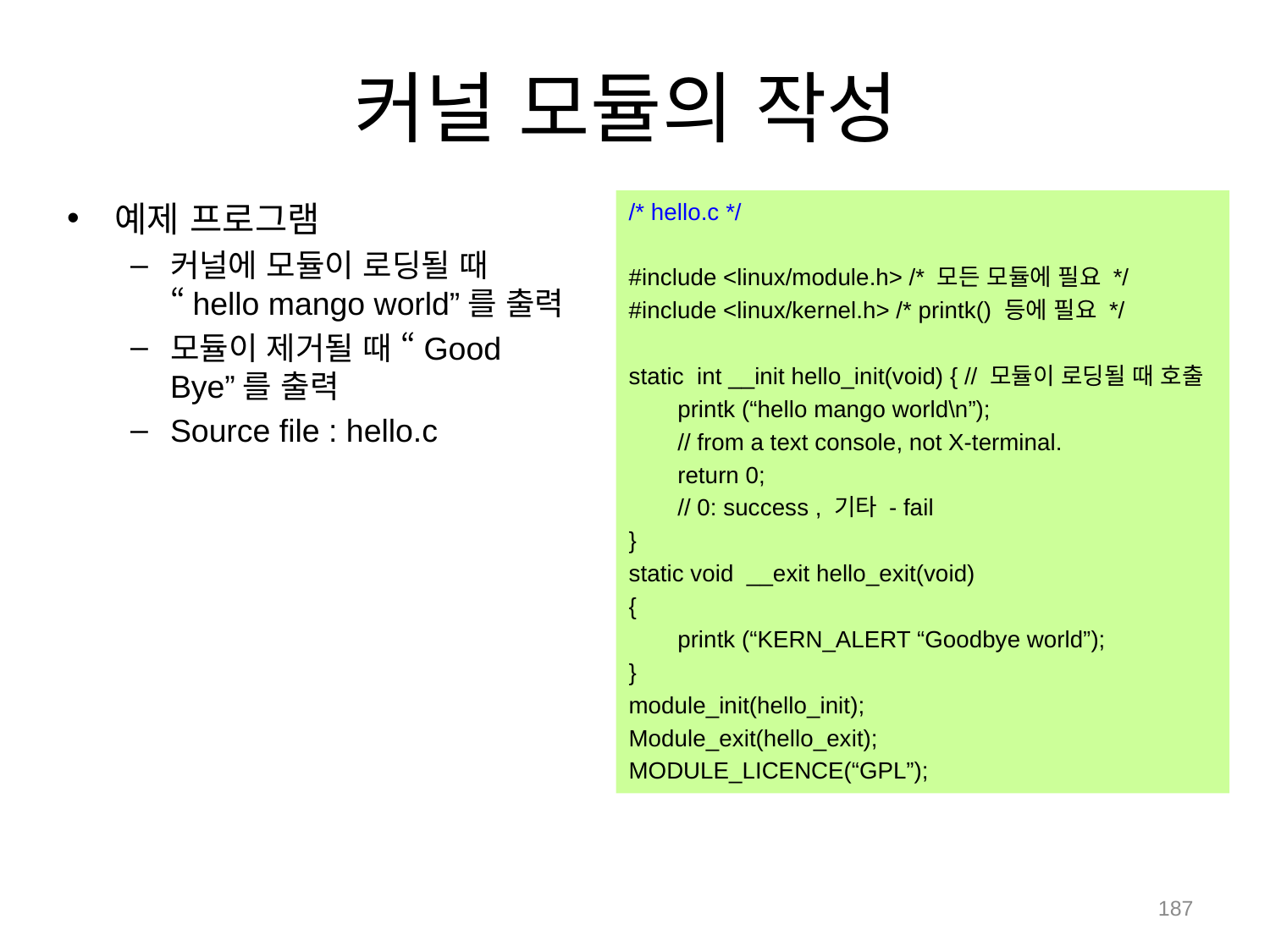

# 커널 모듈의 작성
예제 프로그램
커널에 모듈이 로딩될 때 “hello mango world”를 출력
모듈이 제거될 때 “Good Bye”를 출력
Source file : hello.c
/* hello.c */

#include <linux/module.h> /* 모든 모듈에 필요 */
#include <linux/kernel.h> /* printk() 등에 필요 */

static  int __init hello_init(void) { // 모듈이 로딩될 때 호출
	printk (“hello mango world\n”);
		// from a text console, not X-terminal.
	return 0;
	// 0: success , 기타 - fail
}
static void  __exit hello_exit(void)
{
	printk (“KERN_ALERT “Goodbye world”);
}
module_init(hello_init);
Module_exit(hello_exit);
MODULE_LICENCE(“GPL”);

187